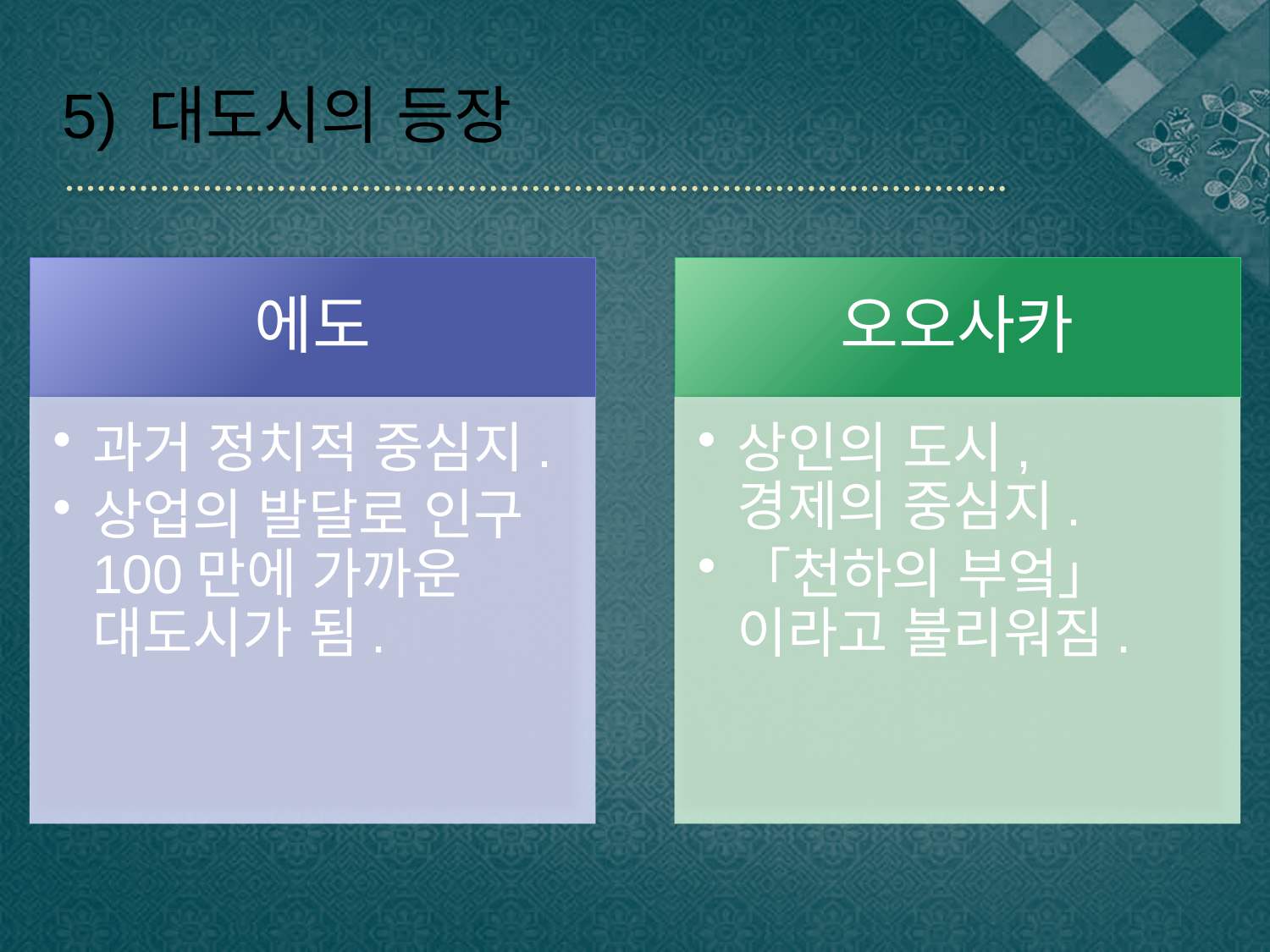

# 5) 대도시의 등장
에도
과거 정치적 중심지.
상업의 발달로 인구 100만에 가까운 대도시가 됨.
오오사카
상인의 도시, 경제의 중심지.
「천하의 부엌」이라고 불리워짐.